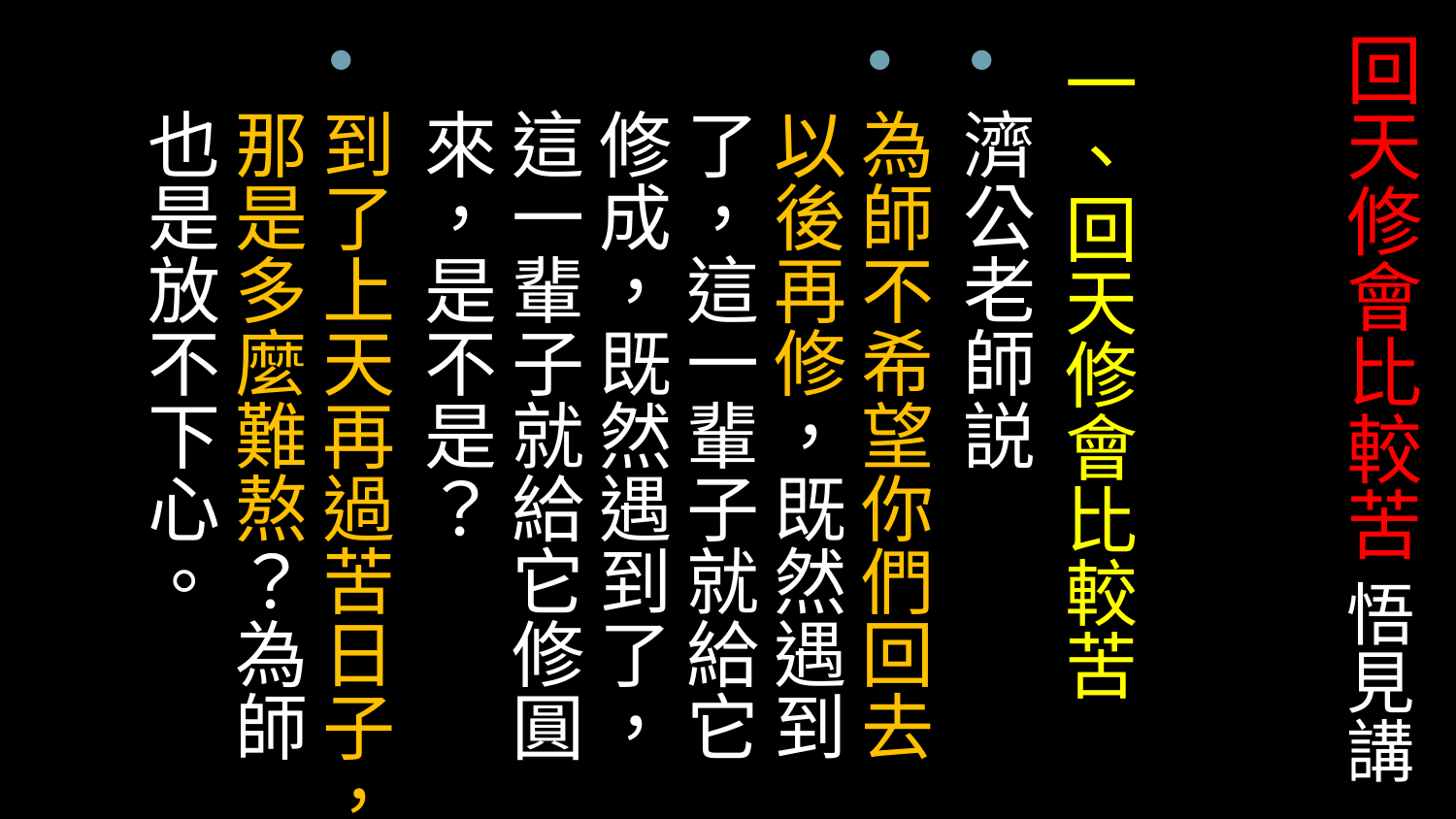

# 回天修會比較苦 悟見講
一、回天修會比較苦
濟公老師説
為師不希望你們回去以後再修，既然遇到了，這一輩子就給它修成，既然遇到了，這一輩子就給它修圓來，是不是？
到了上天再過苦日子，那是多麼難熬？為師也是放不下心。